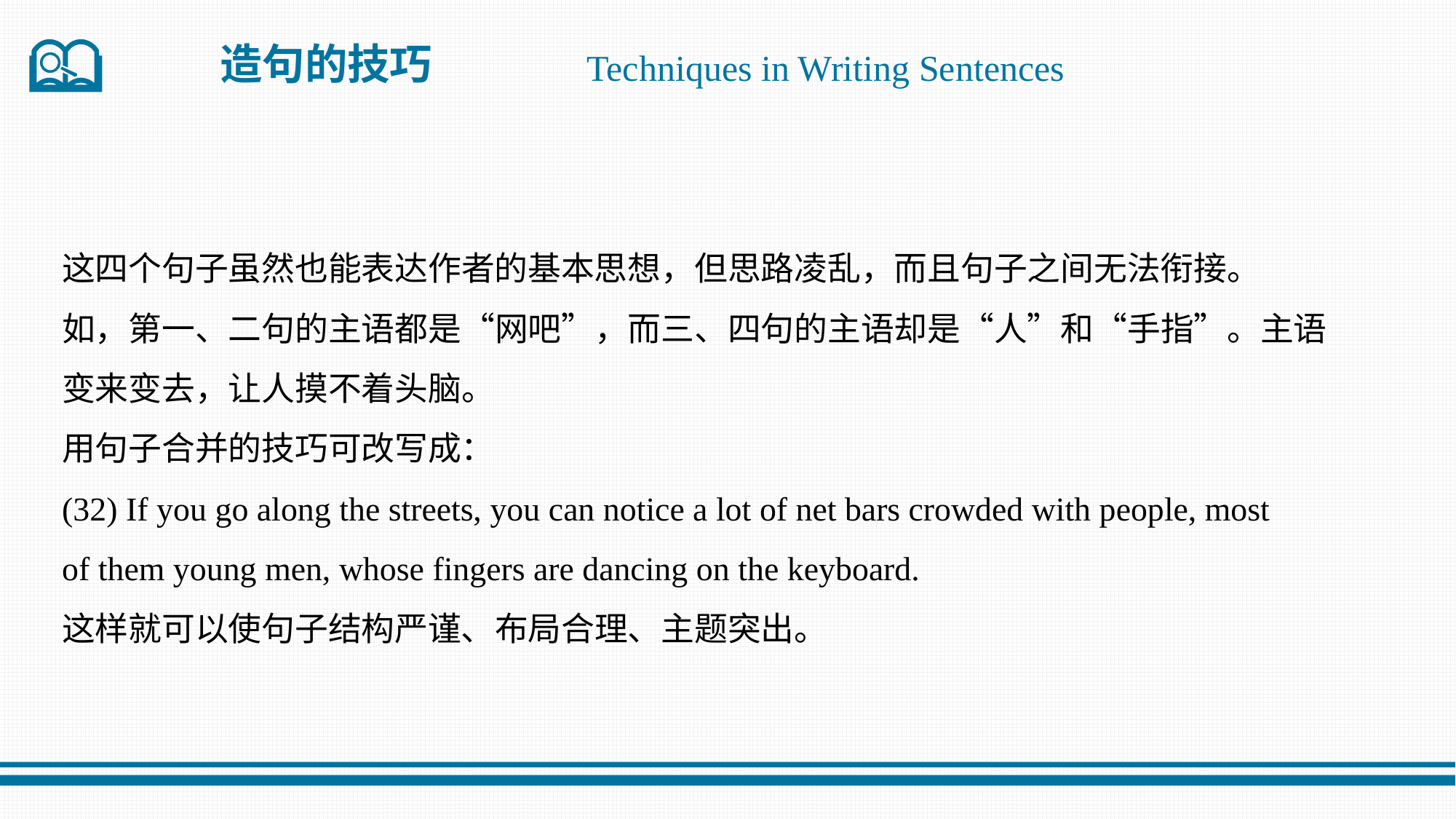

造句的技巧
Techniques in Writing Sentences
这四个句子虽然也能表达作者的基本思想，但思路凌乱，而且句子之间无法衔接。
如，第一、二句的主语都是“网吧”，而三、四句的主语却是“人”和“手指”。主语变来变去，让人摸不着头脑。
用句子合并的技巧可改写成：
(32) If you go along the streets, you can notice a lot of net bars crowded with people, most
of them young men, whose fingers are dancing on the keyboard.
这样就可以使句子结构严谨、布局合理、主题突出。